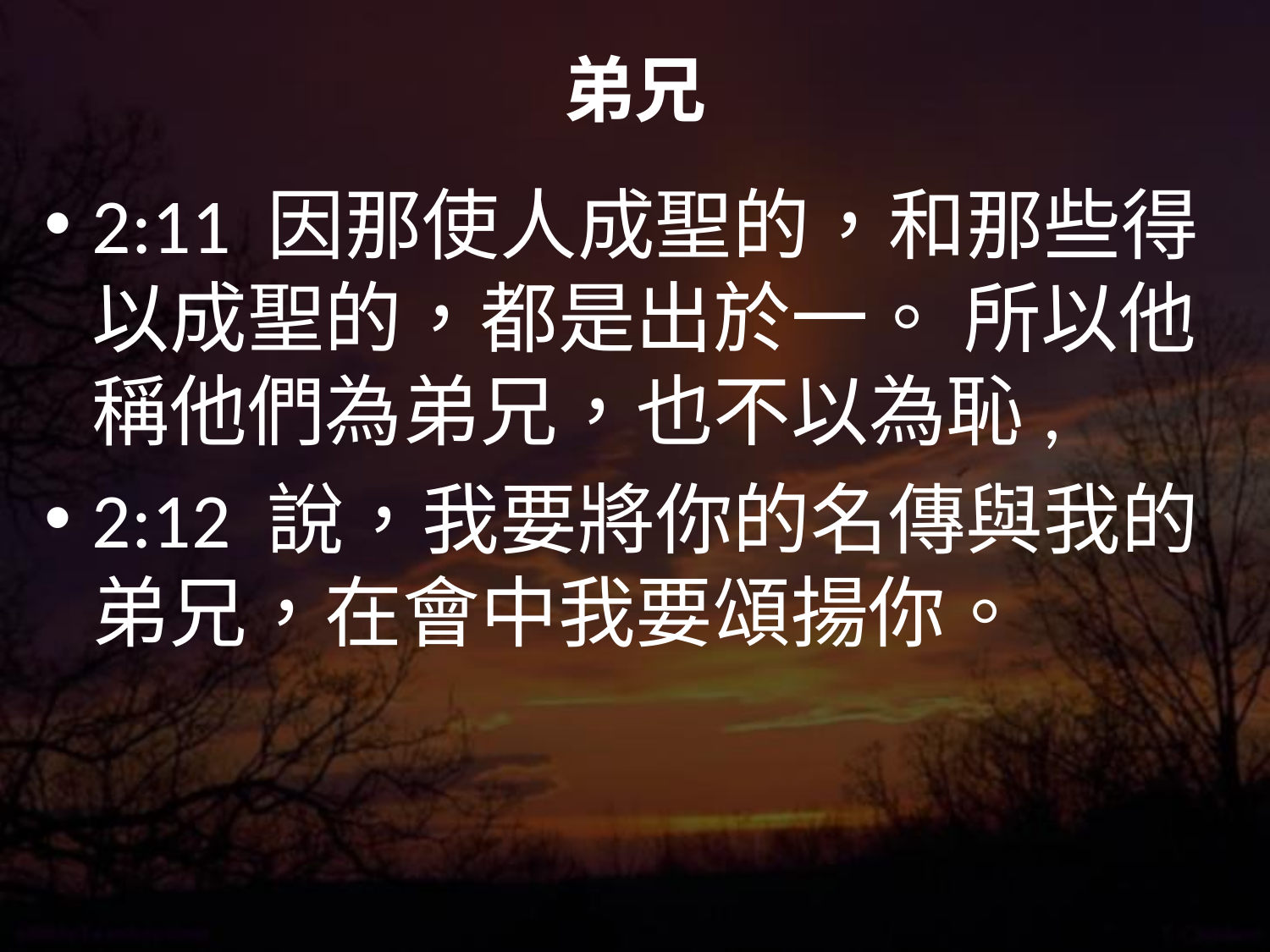

# 弟兄
2:11 因那使人成聖的，和那些得以成聖的，都是出於一。 所以他稱他們為弟兄，也不以為恥,
2:12 說，我要將你的名傳與我的弟兄，在會中我要頌揚你。